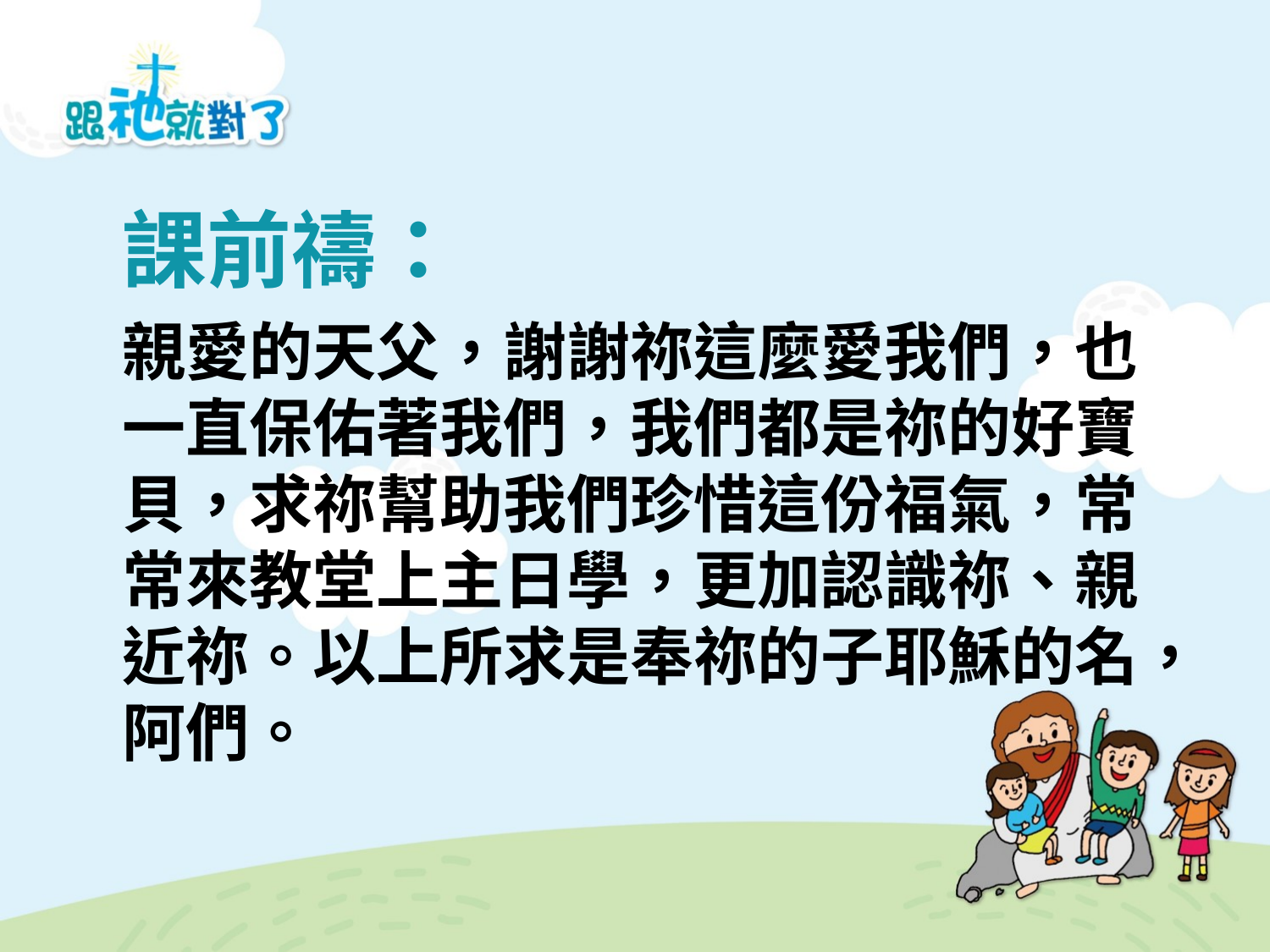

課前禱：
親愛的天父，謝謝祢這麼愛我們，也一直保佑著我們，我們都是祢的好寶貝，求祢幫助我們珍惜這份福氣，常常來教堂上主日學，更加認識祢、親近祢。以上所求是奉祢的子耶穌的名，阿們。